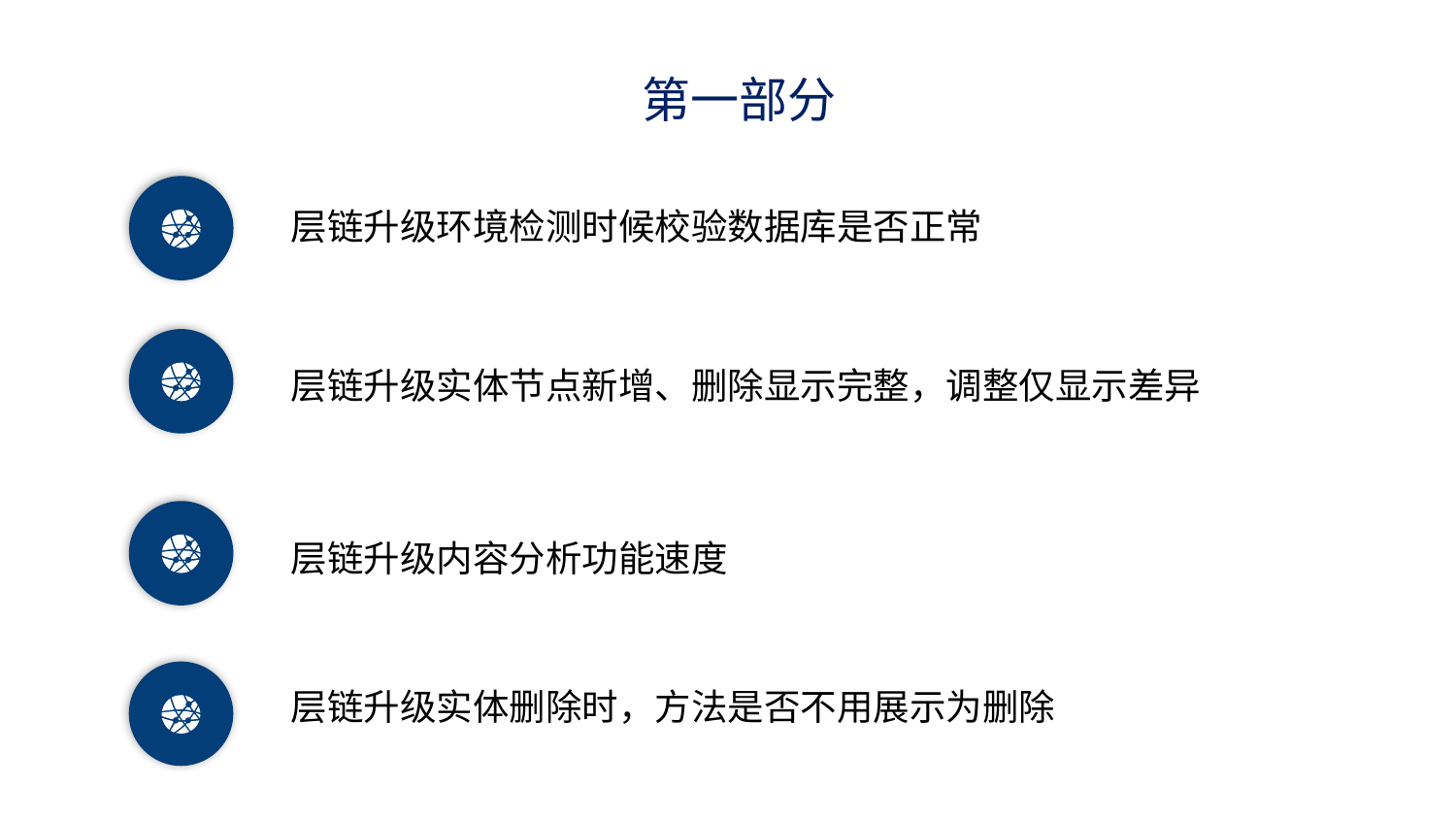

第一部分

层链升级环境检测时候校验数据库是否正常

层链升级实体节点新增、删除显示完整，调整仅显示差异

层链升级内容分析功能速度

层链升级实体删除时，方法是否不用展示为删除